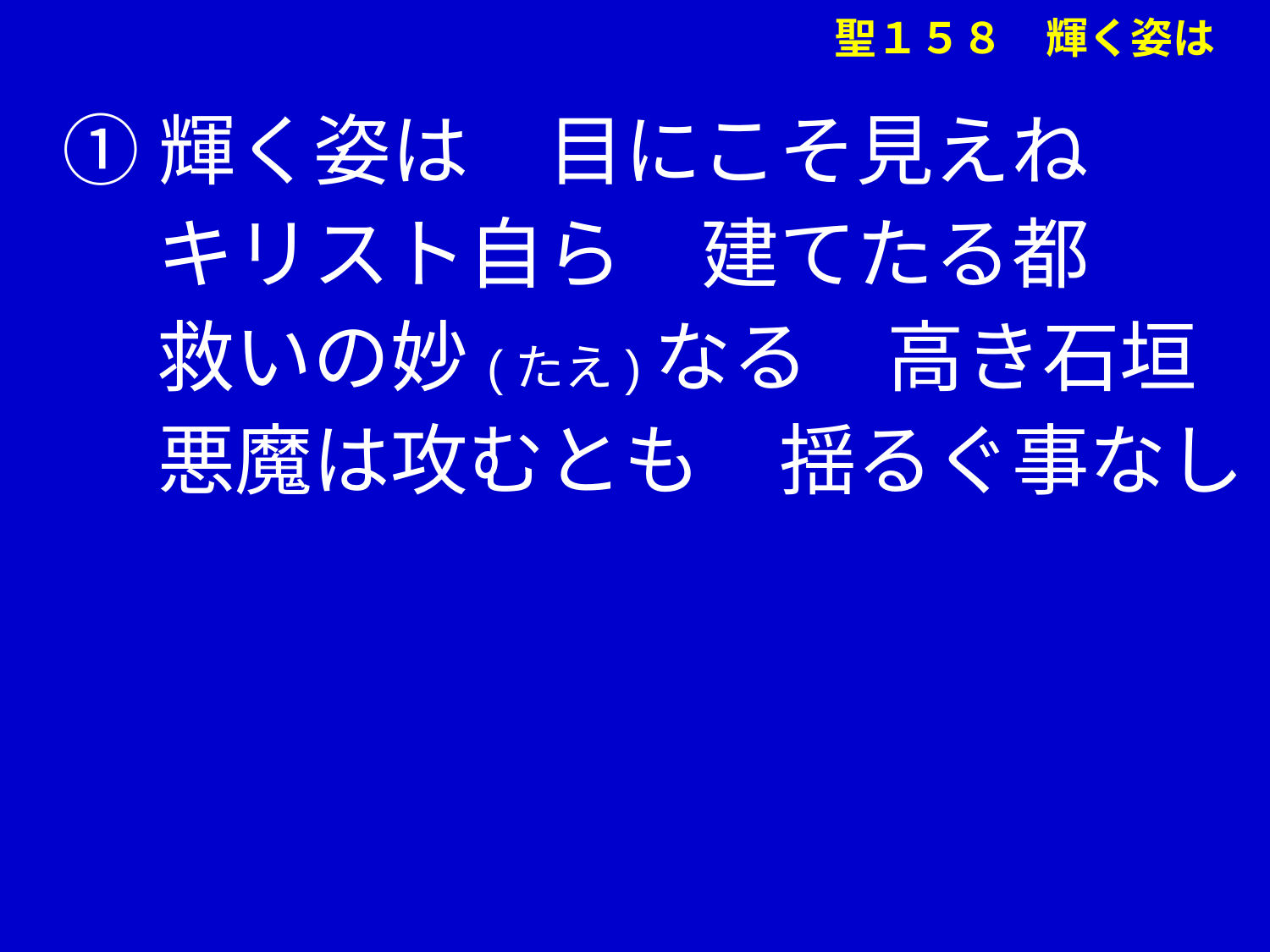

①輝く姿は　目にこそ見えね
　 キリスト自ら　建てたる都
　 救いの妙(たえ)なる　高き石垣
　 悪魔は攻むとも　揺るぐ事なし

聖１５８　輝く姿は